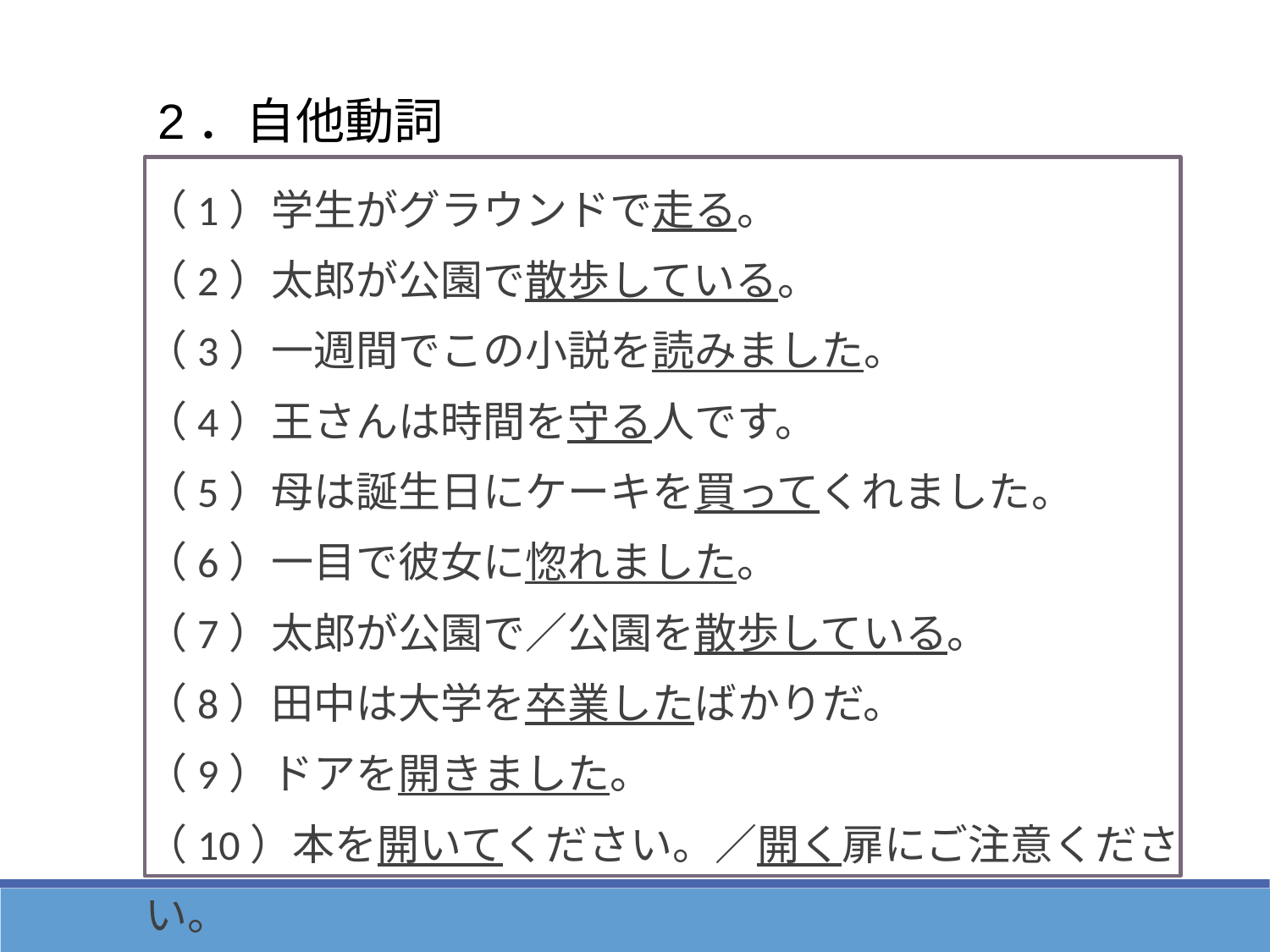

2．自他動詞
（1）学生がグラウンドで走る。
（2）太郎が公園で散歩している。
（3）一週間でこの小説を読みました。
（4）王さんは時間を守る人です。
（5）母は誕生日にケーキを買ってくれました。
（6）一目で彼女に惚れました。
（7）太郎が公園で／公園を散歩している。
（8）田中は大学を卒業したばかりだ。
（9）ドアを開きました。
（10）本を開いてください。／開く扉にご注意ください。

4